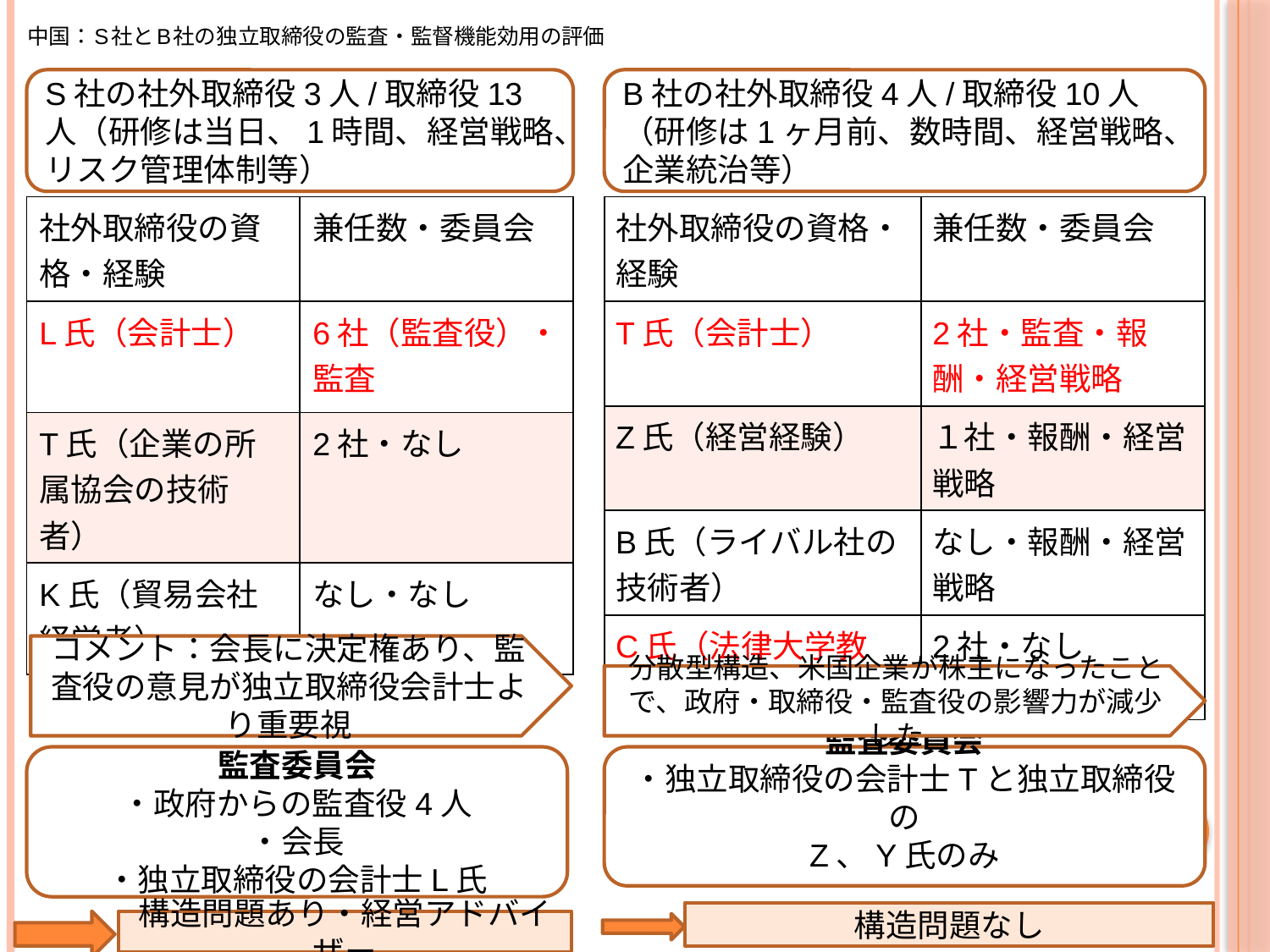

# 中国：S社とB社の独立取締役の監査・監督機能効用の評価
S社の社外取締役3人/取締役13人（研修は当日、1時間、経営戦略、リスク管理体制等）
B社の社外取締役4人/取締役10人（研修は1ヶ月前、数時間、経営戦略、企業統治等）
| 社外取締役の資格・経験 | 兼任数・委員会 |
| --- | --- |
| L氏（会計士） | 6社（監査役）・監査 |
| T氏（企業の所属協会の技術者） | 2社・なし |
| K氏（貿易会社経営者） | なし・なし |
| 社外取締役の資格・経験 | 兼任数・委員会 |
| --- | --- |
| T氏（会計士） | 2社・監査・報酬・経営戦略 |
| Z氏（経営経験） | １社・報酬・経営戦略 |
| B氏（ライバル社の技術者） | なし・報酬・経営戦略 |
| C氏（法律大学教授） | 2社・なし |

コメント：会長に決定権あり、監査役の意見が独立取締役会計士より重要視
分散型構造、米国企業が株主になったことで、政府・取締役・監査役の影響力が減少した
監査委員会
・政府からの監査役4人
・会長
・独立取締役の会計士L氏
監査委員会
・独立取締役の会計士Tと独立取締役の
Z、Y氏のみ

31
構造問題なし

構造問題あり・経営アドバイザー